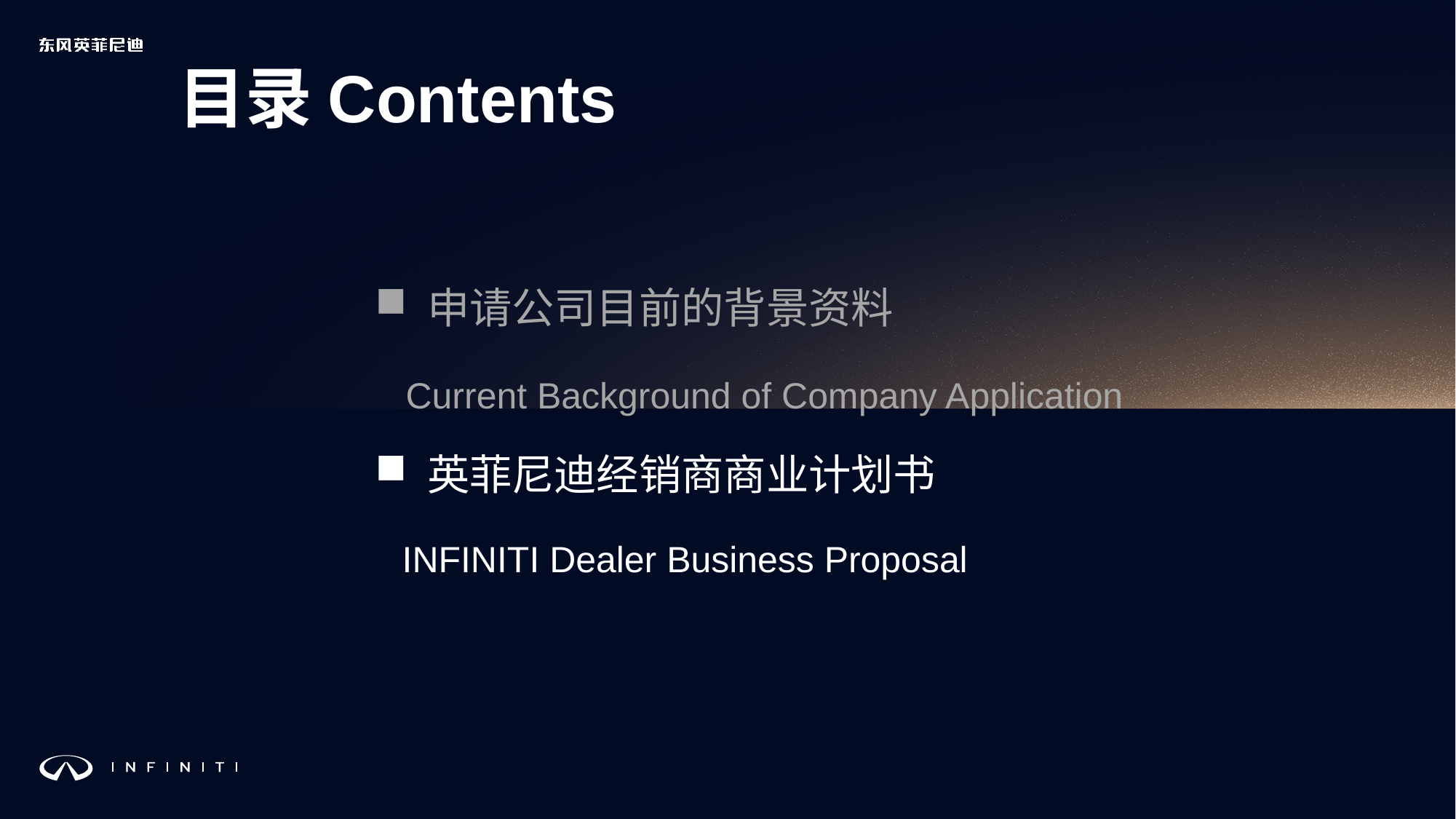

目录Contents
 申请公司目前的背景资料
    Current Background of Company Application
 英菲尼迪经销商商业计划书
  INFINITI Dealer Business Proposal